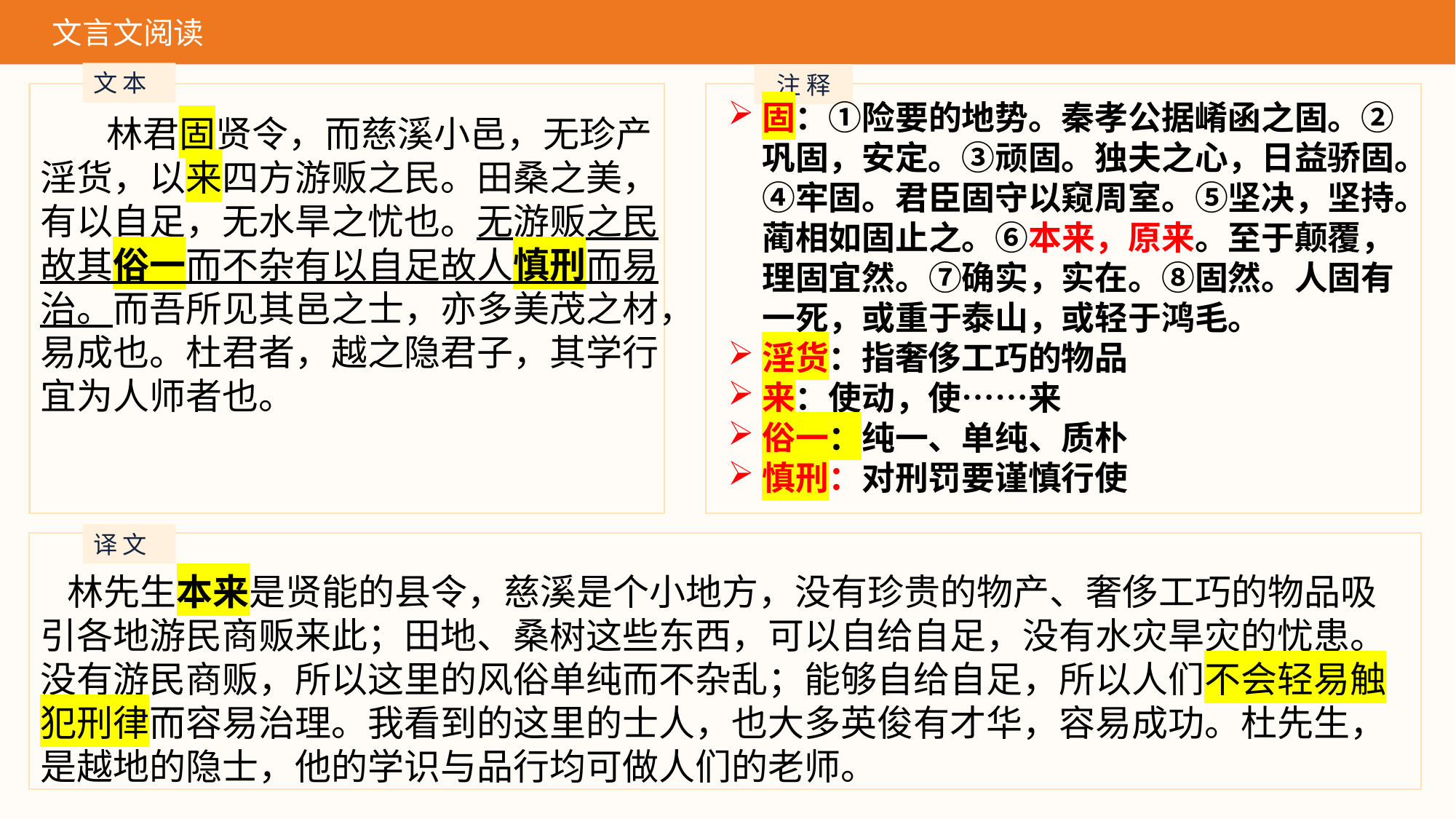

文言文阅读
文 本
注 释

固：①险要的地势。秦孝公据崤函之固。②巩固，安定。③顽固。独夫之心，日益骄固。④牢固。君臣固守以窥周室。⑤坚决，坚持。蔺相如固止之。⑥本来，原来。至于颠覆，理固宜然。⑦确实，实在。⑧固然。人固有一死，或重于泰山，或轻于鸿毛。
淫货：指奢侈工巧的物品
来：使动，使……来
俗一：纯一、单纯、质朴
慎刑：对刑罚要谨慎行使

       林君固贤令，而慈溪小邑，无珍产淫货，以来四方游贩之民。田桑之美，有以自足，无水旱之忧也。无游贩之民故其俗一而不杂有以自足故人慎刑而易治。而吾所见其邑之士，亦多美茂之材，易成也。杜君者，越之隐君子，其学行宜为人师者也。
译 文

   林先生本来是贤能的县令，慈溪是个小地方，没有珍贵的物产、奢侈工巧的物品吸引各地游民商贩来此；田地、桑树这些东西，可以自给自足，没有水灾旱灾的忧患。没有游民商贩，所以这里的风俗单纯而不杂乱；能够自给自足，所以人们不会轻易触犯刑律而容易治理。我看到的这里的士人，也大多英俊有才华，容易成功。杜先生，是越地的隐士，他的学识与品行均可做人们的老师。